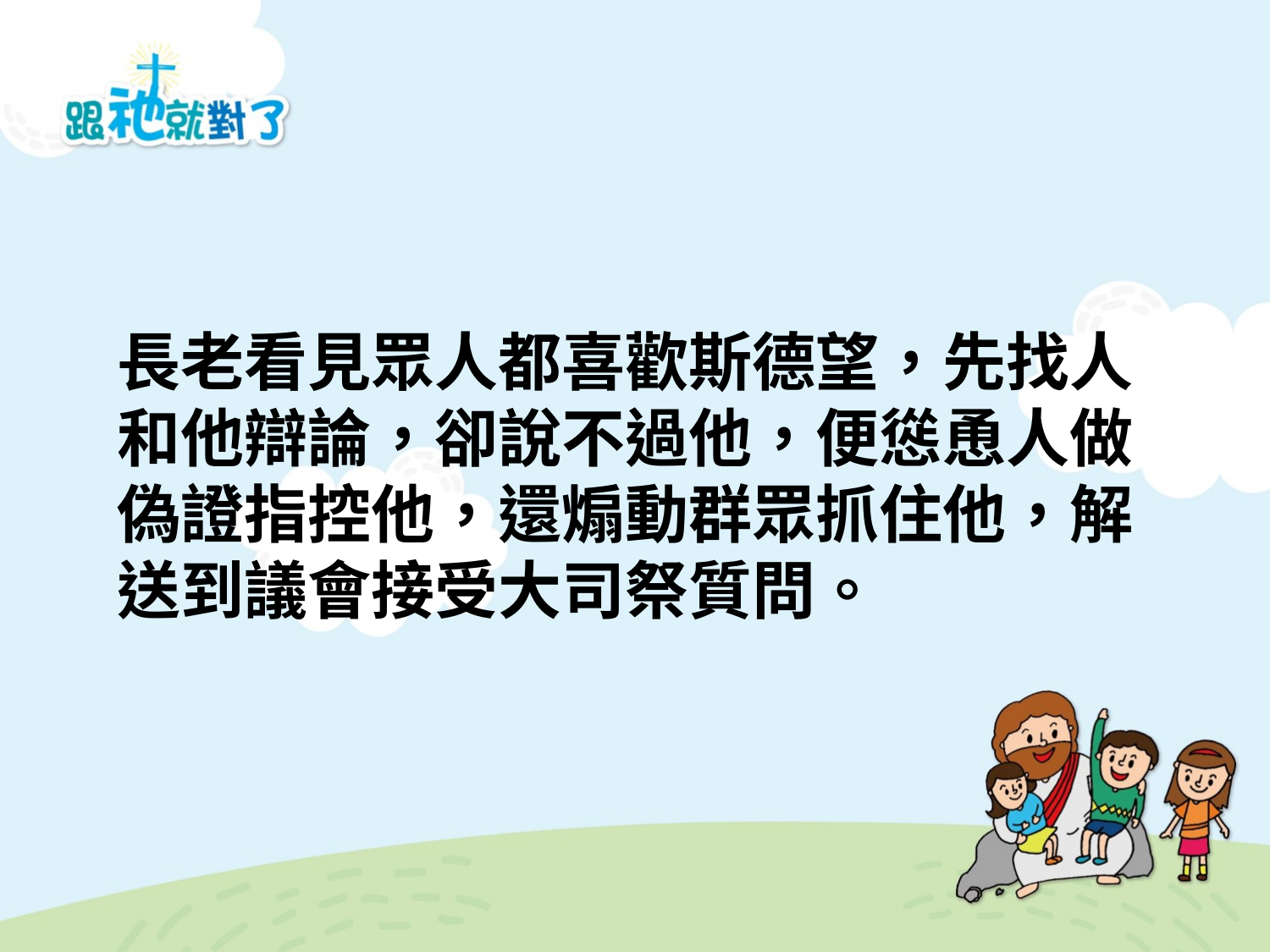

長老看見眾人都喜歡斯德望，先找人和他辯論，卻說不過他，便慫恿人做偽證指控他，還煽動群眾抓住他，解送到議會接受大司祭質問。